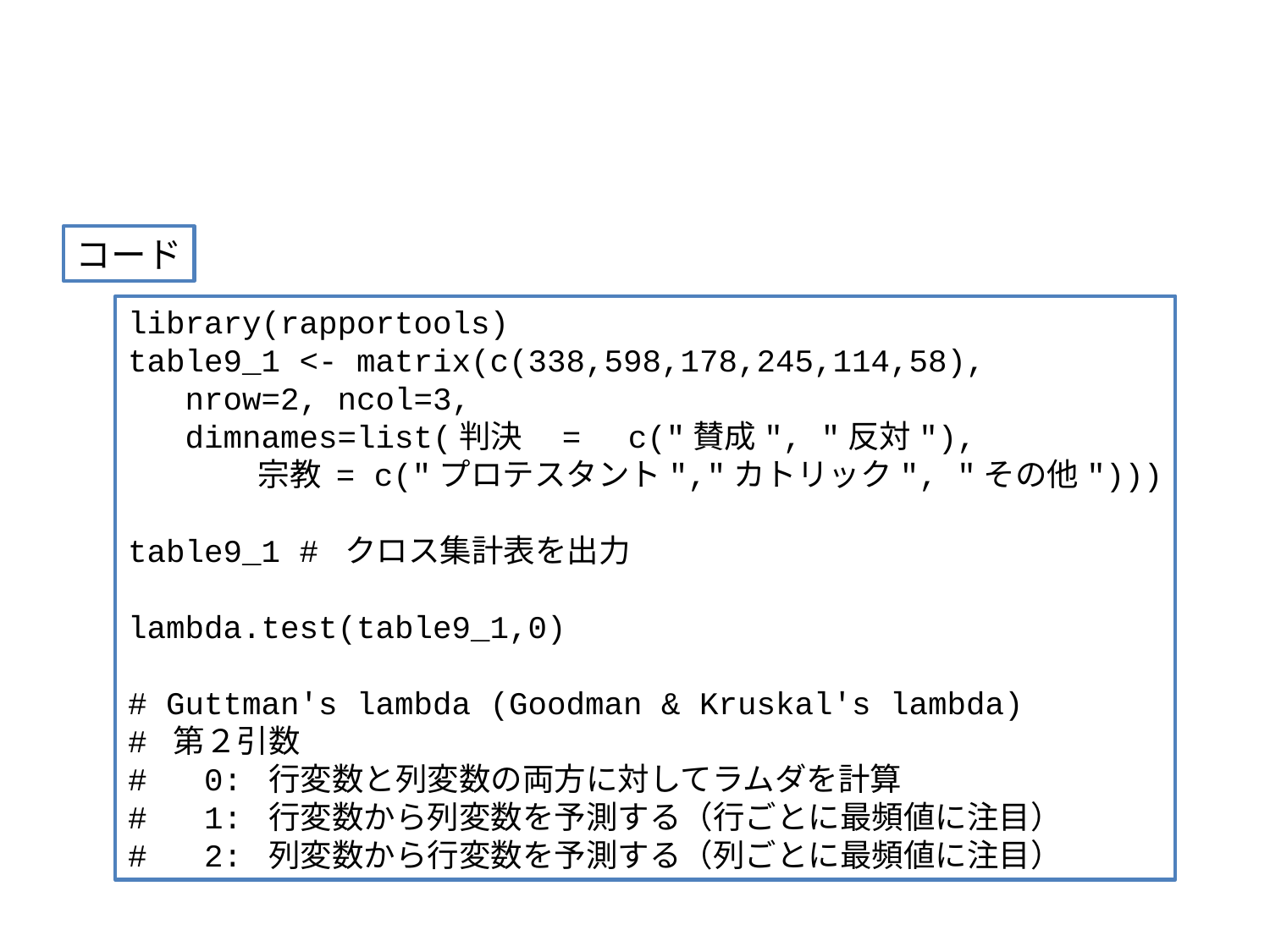

#
コード
library(rapportools)
table9_1 <- matrix(c(338,598,178,245,114,58),
   nrow=2, ncol=3,
   dimnames=list(判決　=　c("賛成", "反対"),
                 宗教 = c("プロテスタント","カトリック", "その他")))

table9_1 # クロス集計表を出力

lambda.test(table9_1,0)

# Guttman's lambda (Goodman & Kruskal's lambda)
# 第２引数
#   0: 行変数と列変数の両方に対してラムダを計算
#   1: 行変数から列変数を予測する（行ごとに最頻値に注目）
#   2: 列変数から行変数を予測する（列ごとに最頻値に注目）